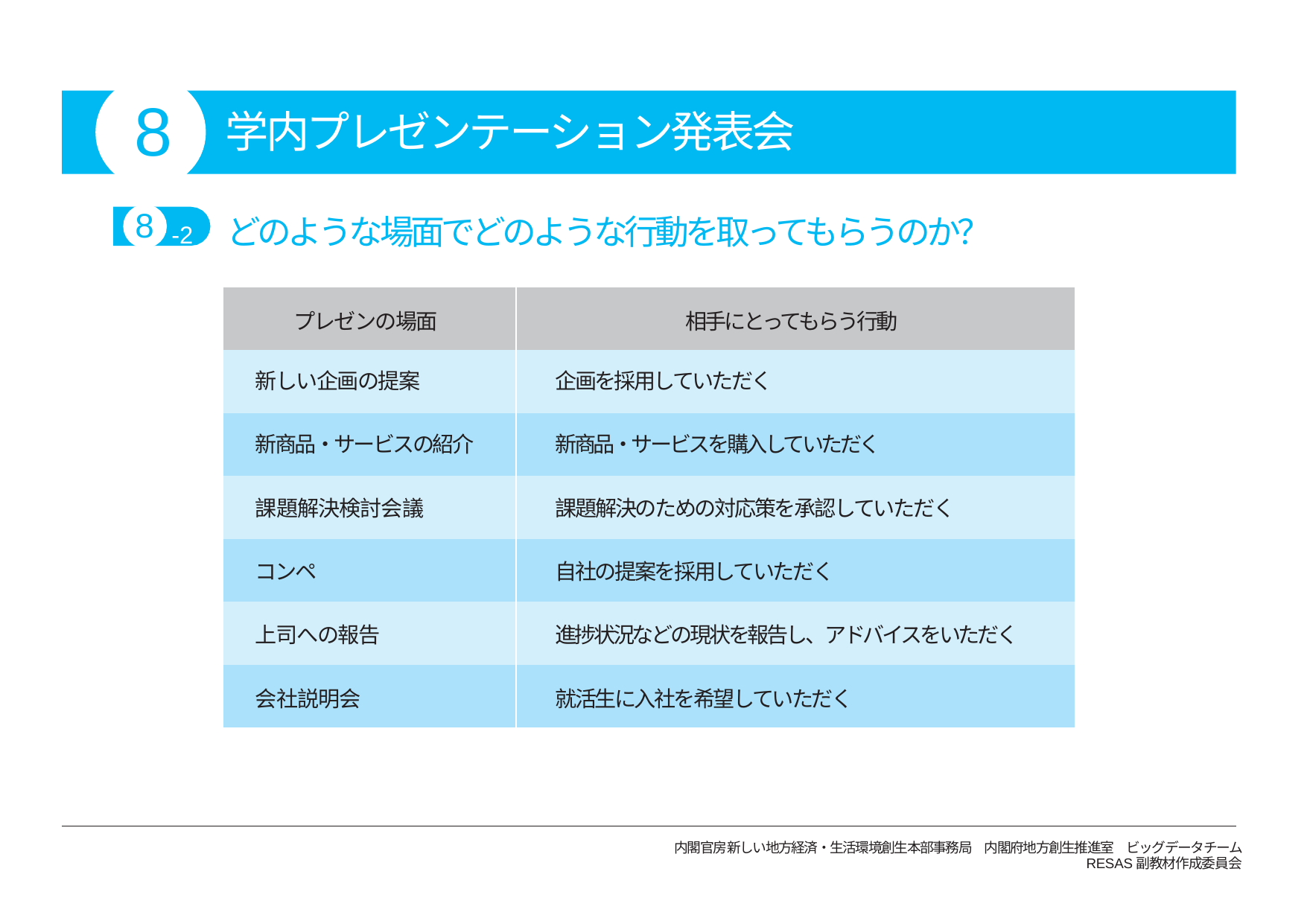

# 8

学内プレゼンテーション発表会
-2	どのような場面でどのような行動を取ってもらうのか？
8

| プレゼンの場面 | 相手にとってもらう行動 |
| --- | --- |
| 新しい企画の提案 | 企画を採用していただく |
| 新商品・サービスの紹介 | 新商品・サービスを購入していただく |
| 課題解決検討会議 | 課題解決のための対応策を承認していただく |
| コンペ | 自社の提案を採用していただく |
| 上司への報告 | 進捗状況などの現状を報告し、アドバイスをいただく |
| 会社説明会 | 就活生に入社を希望していただく |

内閣官房新しい地方経済・生活環境創生本部事務局　内閣府地方創生推進室　ビッグデータチーム
RESAS副教材作成委員会